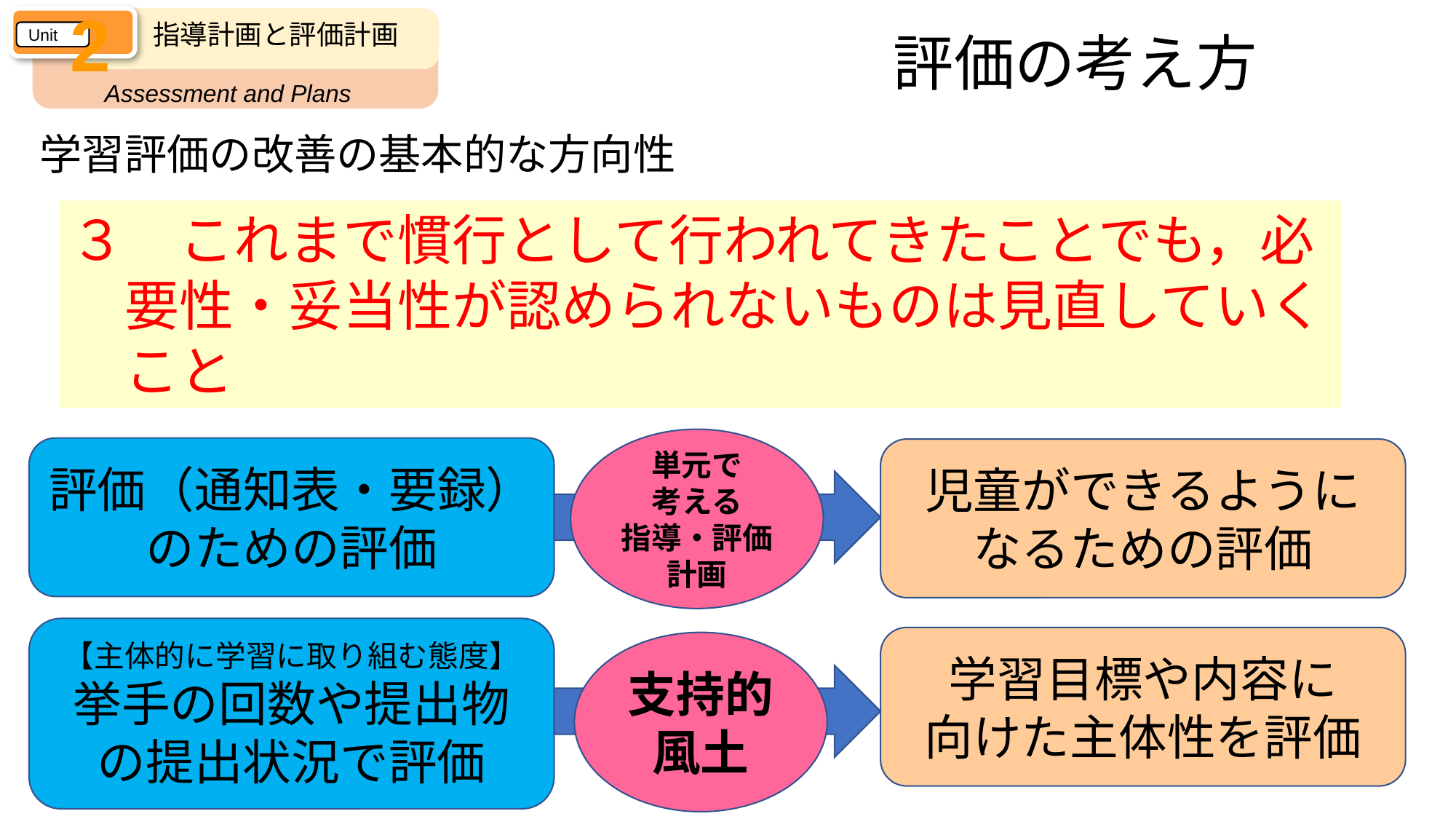

2

Unit
指導計画と評価計画
Assessment and Plans
評価の考え方
学習評価の改善の基本的な方向性
３　これまで慣行として行われてきたことでも，必
　要性・妥当性が認められないものは見直していく
　こと
単元で
考える
指導・評価
計画
評価（通知表・要録）
のための評価
児童ができるように
なるための評価

【主体的に学習に取り組む態度】
挙手の回数や提出物の提出状況で評価
学習目標や内容に
向けた主体性を評価
支持的
風土